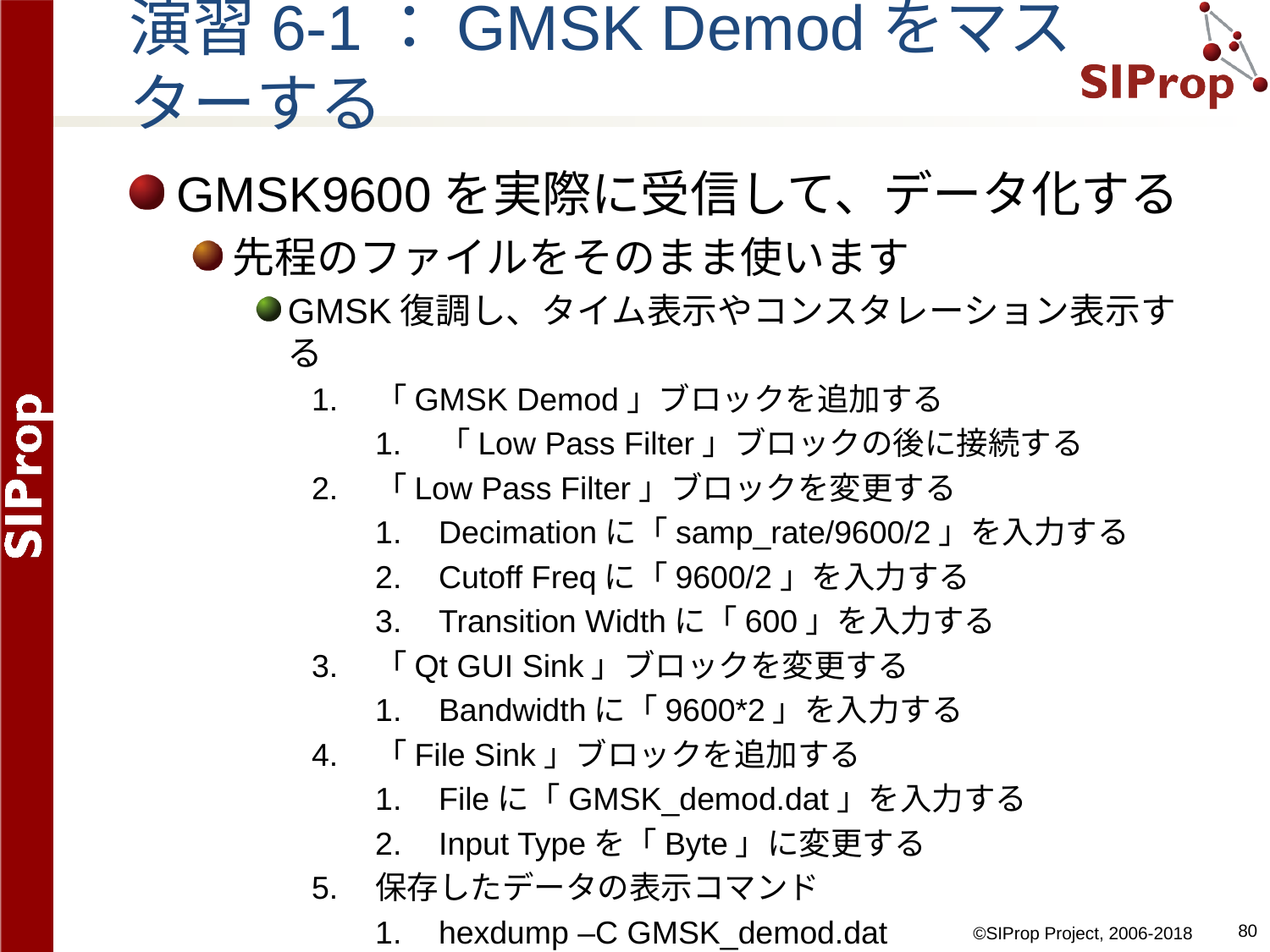

# 演習6-1：GMSK Demodをマスターする
GMSK9600を実際に受信して、データ化する
先程のファイルをそのまま使います
GMSK復調し、タイム表示やコンスタレーション表示する
「GMSK Demod」ブロックを追加する
「Low Pass Filter」ブロックの後に接続する
「Low Pass Filter」ブロックを変更する
Decimationに「samp_rate/9600/2」を入力する
Cutoff Freqに「9600/2」を入力する
Transition Widthに「600」を入力する
「Qt GUI Sink」ブロックを変更する
Bandwidthに「9600*2」を入力する
「File Sink」ブロックを追加する
Fileに「GMSK_demod.dat」を入力する
Input Typeを「Byte」に変更する
保存したデータの表示コマンド
hexdump –C GMSK_demod.dat